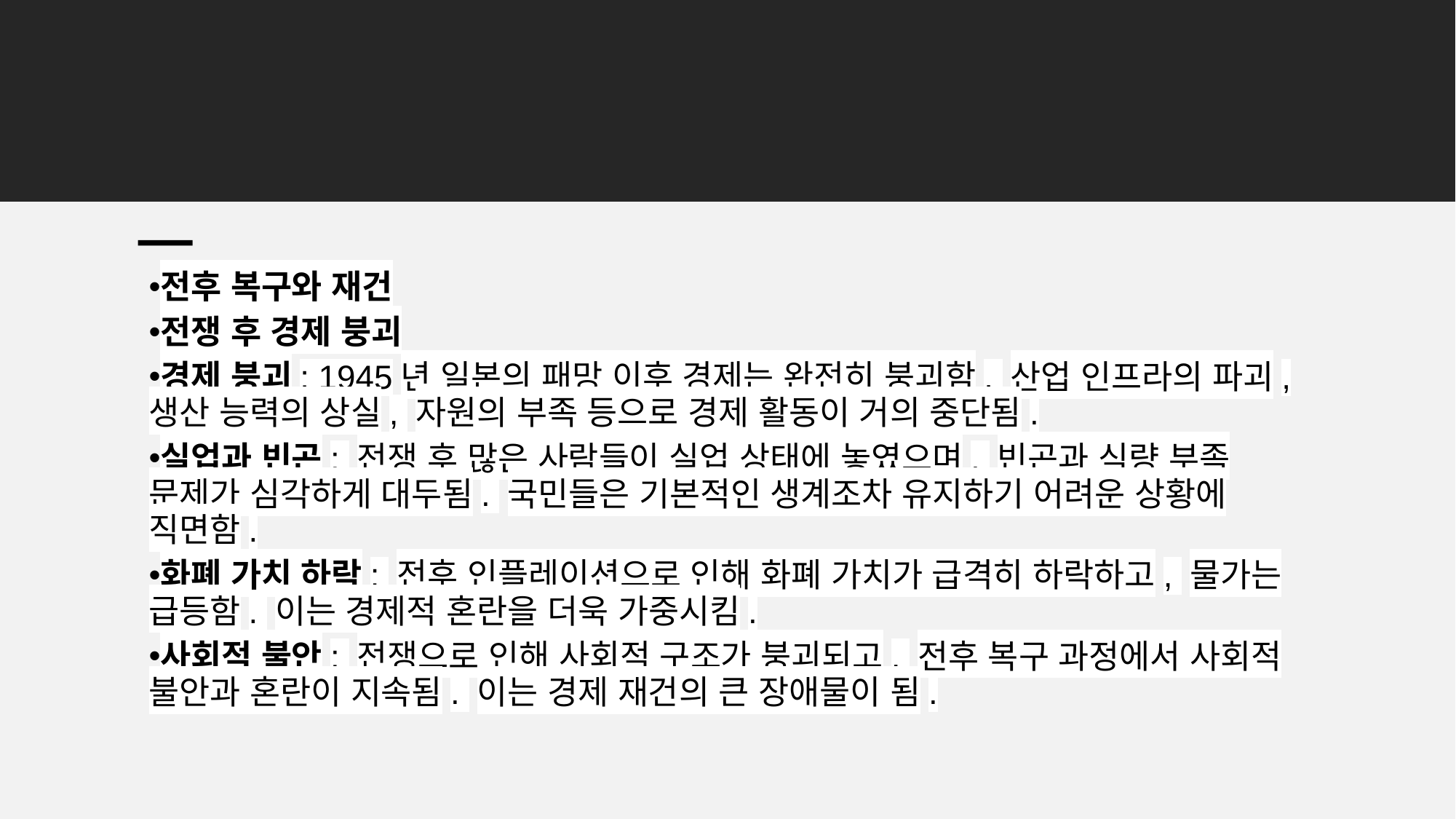

전후 복구와 재건
전쟁 후 경제 붕괴
경제 붕괴: 1945년 일본의 패망 이후 경제는 완전히 붕괴함. 산업 인프라의 파괴, 생산 능력의 상실, 자원의 부족 등으로 경제 활동이 거의 중단됨.
실업과 빈곤: 전쟁 후 많은 사람들이 실업 상태에 놓였으며, 빈곤과 식량 부족 문제가 심각하게 대두됨. 국민들은 기본적인 생계조차 유지하기 어려운 상황에 직면함.
화폐 가치 하락: 전후 인플레이션으로 인해 화폐 가치가 급격히 하락하고, 물가는 급등함. 이는 경제적 혼란을 더욱 가중시킴.
사회적 불안: 전쟁으로 인해 사회적 구조가 붕괴되고, 전후 복구 과정에서 사회적 불안과 혼란이 지속됨. 이는 경제 재건의 큰 장애물이 됨.